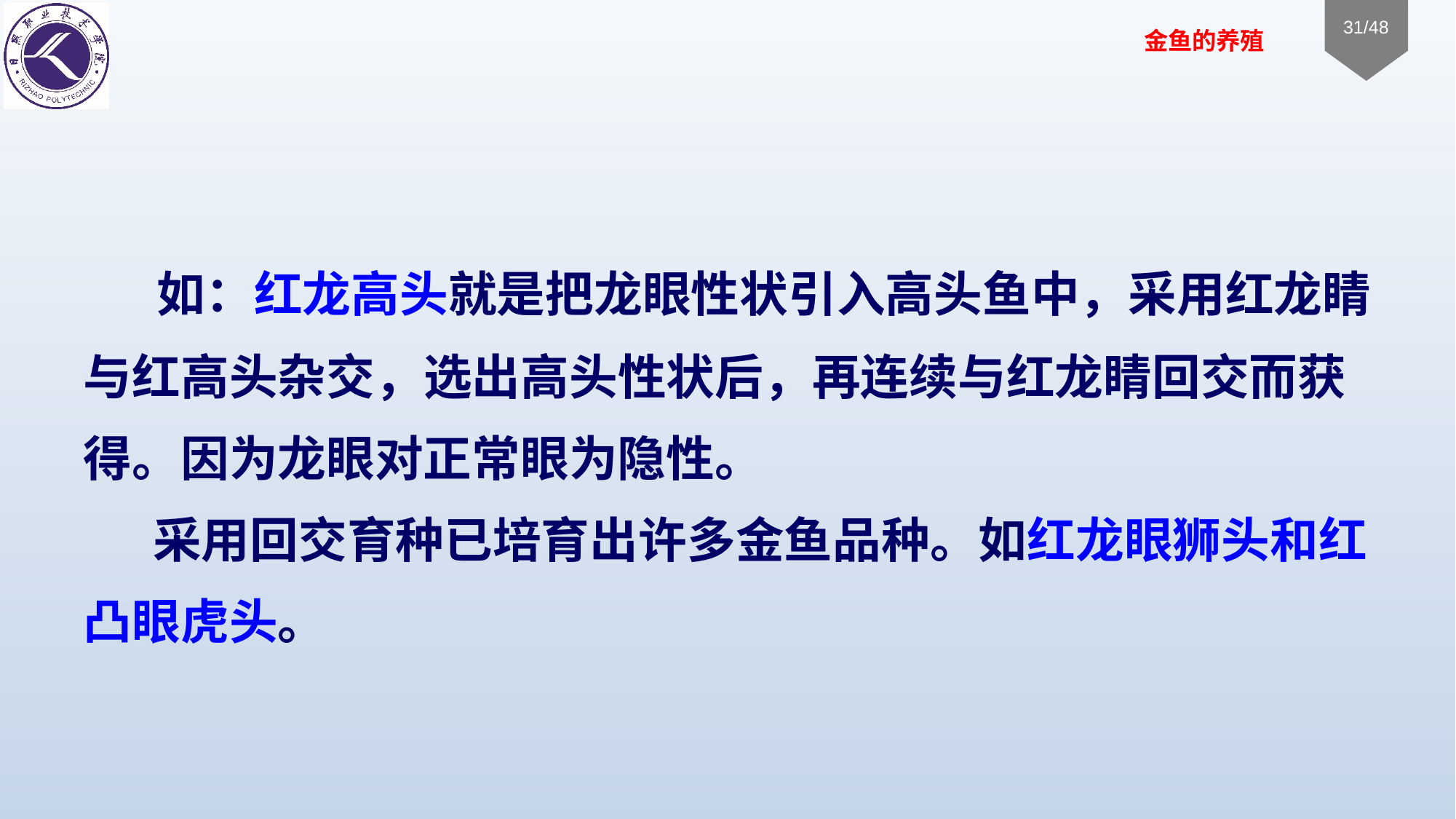

#
  如：红龙高头就是把龙眼性状引入高头鱼中，采用红龙睛与红高头杂交，选出高头性状后，再连续与红龙睛回交而获得。因为龙眼对正常眼为隐性。
  采用回交育种已培育出许多金鱼品种。如红龙眼狮头和红凸眼虎头。